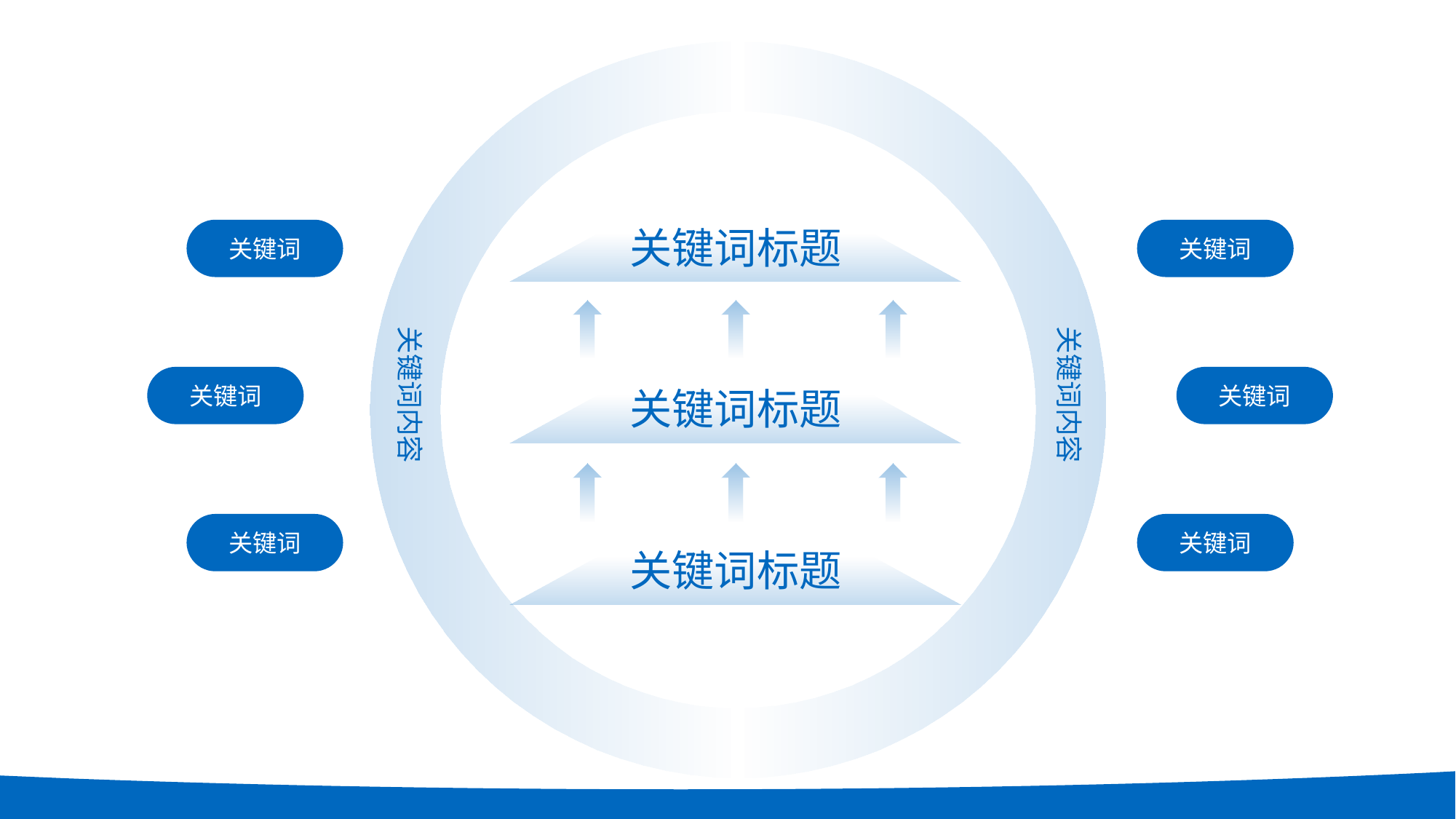

关键词
关键词
关键词标题

关键词内容
关键词内容
关键词
关键词
关键词标题

关键词
关键词
关键词标题